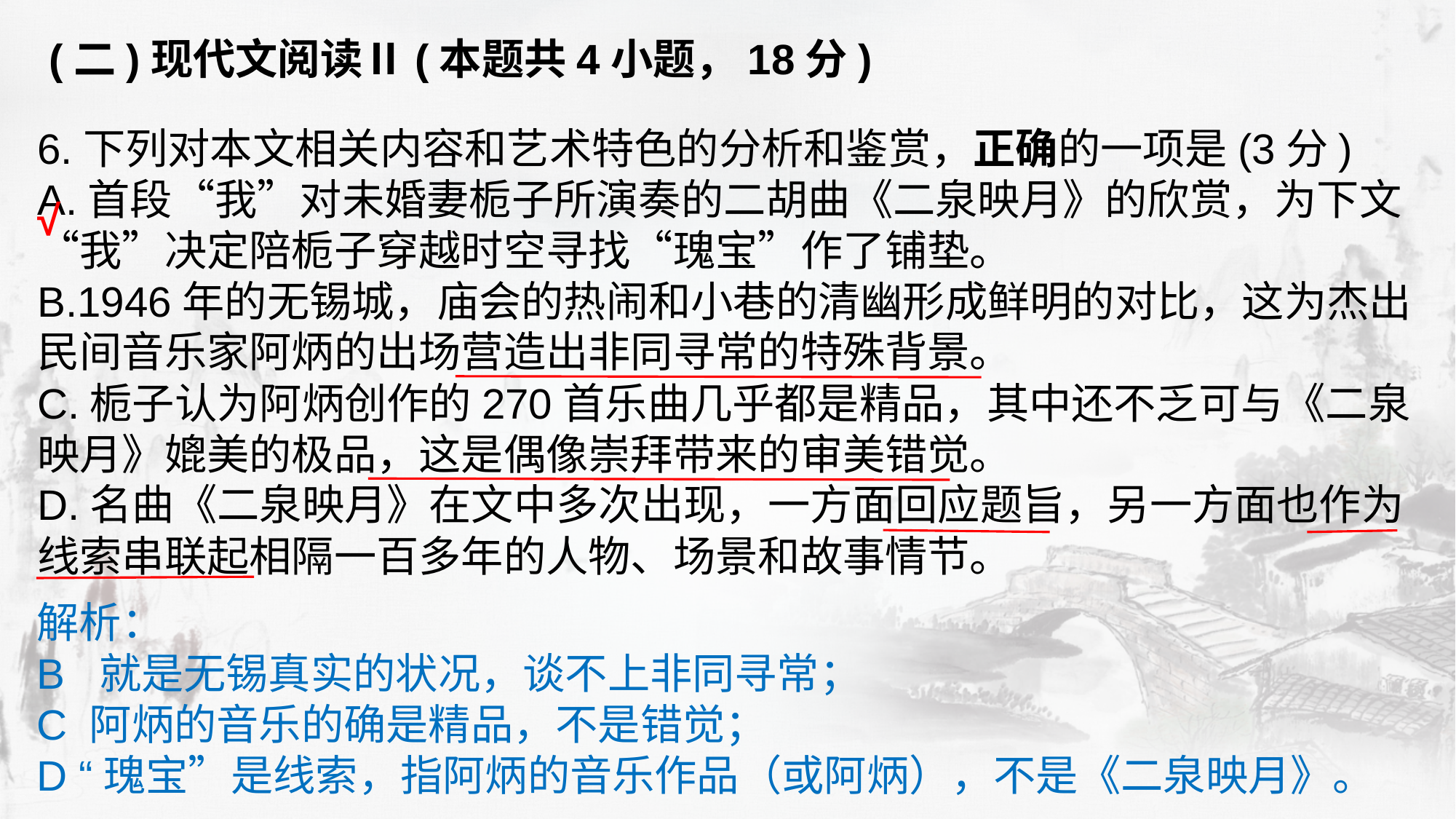

(二)现代文阅读Ⅱ(本题共4小题，18分)
6.下列对本文相关内容和艺术特色的分析和鉴赏，正确的一项是(3分)
A.首段“我”对未婚妻栀子所演奏的二胡曲《二泉映月》的欣赏，为下文“我”决定陪栀子穿越时空寻找“瑰宝”作了铺垫。
B.1946年的无锡城，庙会的热闹和小巷的清幽形成鲜明的对比，这为杰出民间音乐家阿炳的出场营造出非同寻常的特殊背景。
C.栀子认为阿炳创作的270首乐曲几乎都是精品，其中还不乏可与《二泉映月》媲美的极品，这是偶像崇拜带来的审美错觉。
D.名曲《二泉映月》在文中多次出现，一方面回应题旨，另一方面也作为线索串联起相隔一百多年的人物、场景和故事情节。
√
解析：
B  就是无锡真实的状况，谈不上非同寻常；
C 阿炳的音乐的确是精品，不是错觉；
D “瑰宝”是线索，指阿炳的音乐作品（或阿炳），不是《二泉映月》。